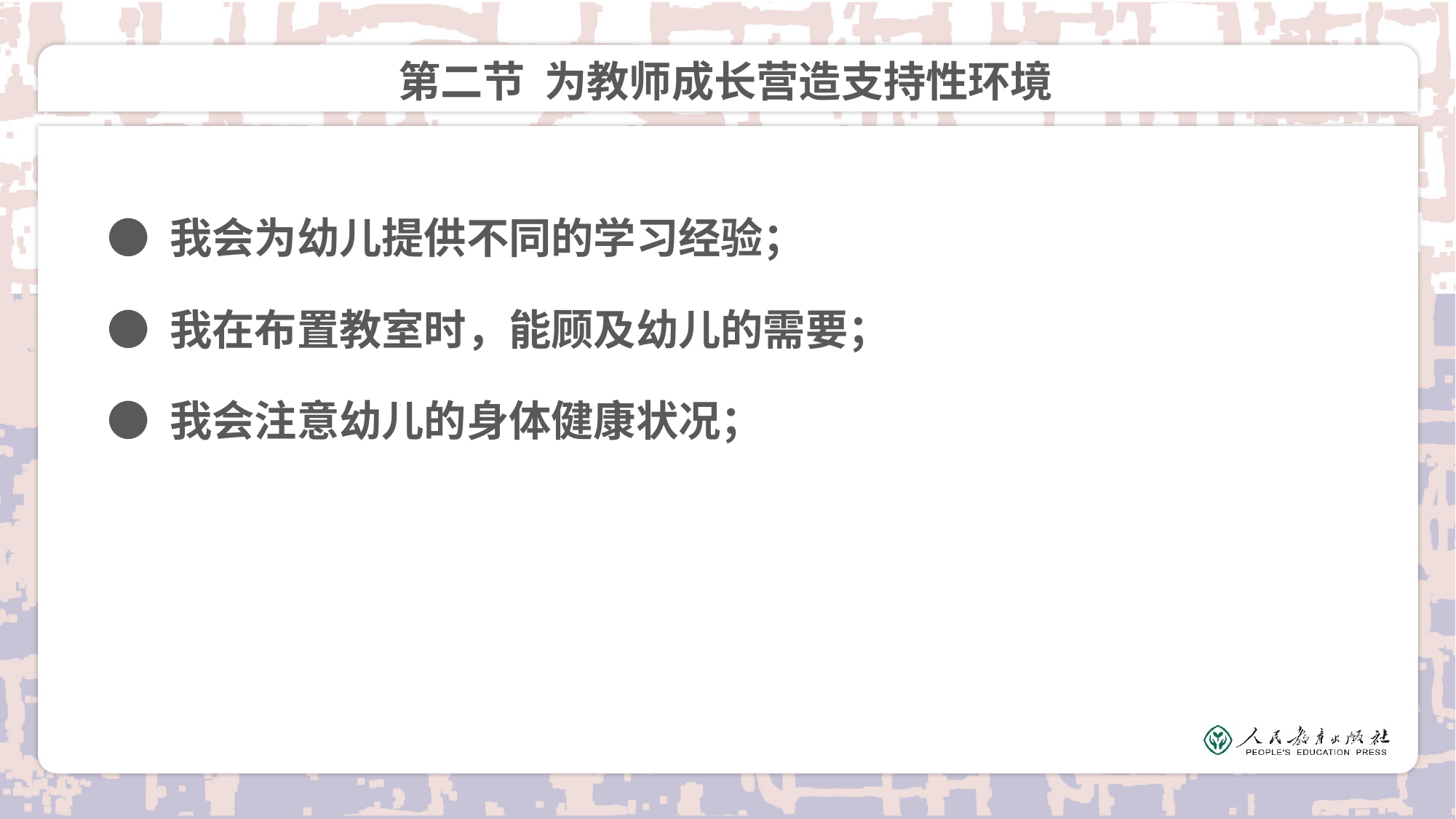

# 第二节  为教师成长营造支持性环境
● 我会为幼儿提供不同的学习经验；
● 我在布置教室时，能顾及幼儿的需要；
● 我会注意幼儿的身体健康状况；